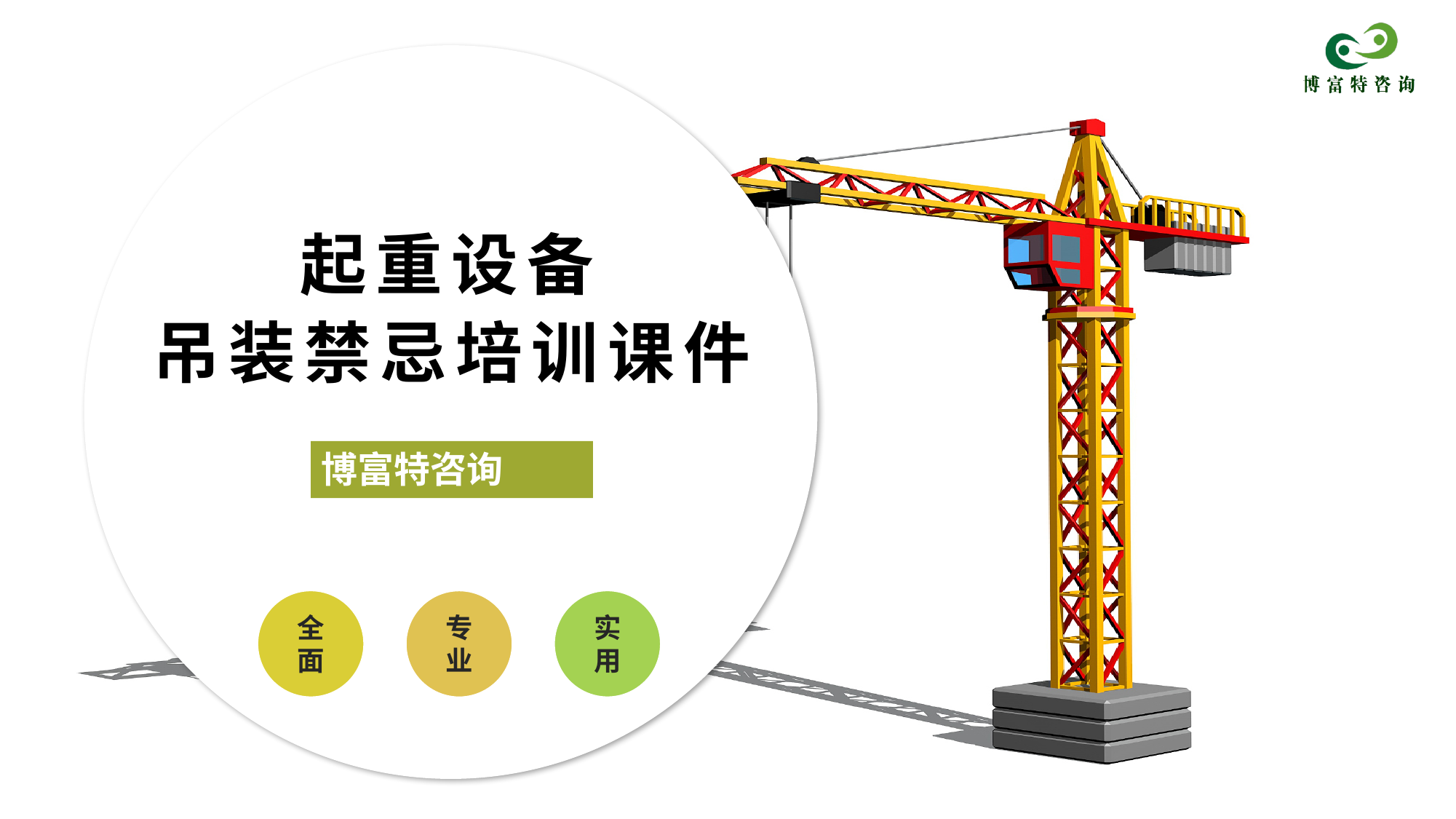

# 起重设备 吊装禁忌培训课件
博富特咨询
全面
实用
专业